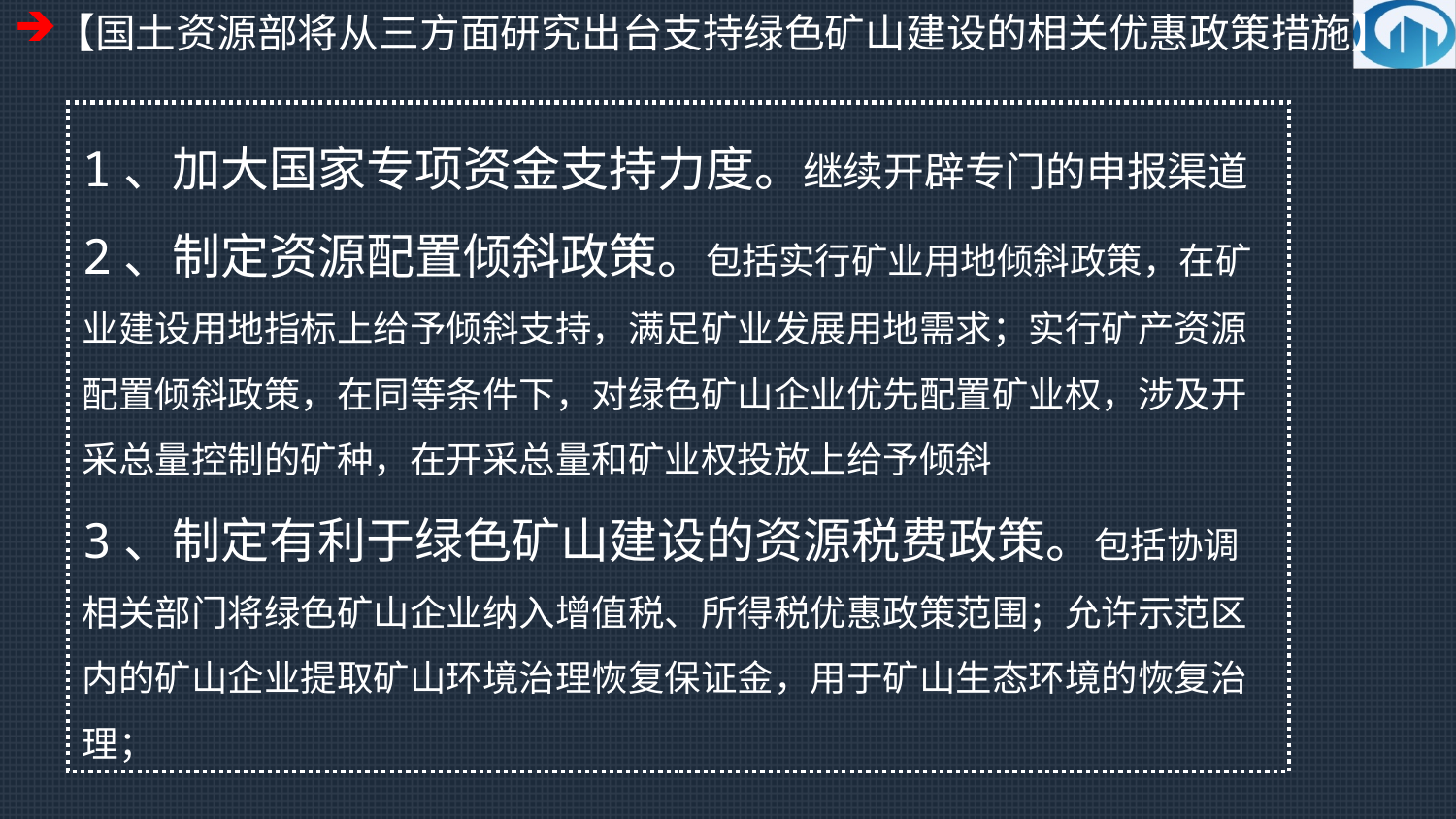

【国土资源部将从三方面研究出台支持绿色矿山建设的相关优惠政策措施】
1、加大国家专项资金支持力度。继续开辟专门的申报渠道
2、制定资源配置倾斜政策。包括实行矿业用地倾斜政策，在矿业建设用地指标上给予倾斜支持，满足矿业发展用地需求；实行矿产资源配置倾斜政策，在同等条件下，对绿色矿山企业优先配置矿业权，涉及开采总量控制的矿种，在开采总量和矿业权投放上给予倾斜
3、制定有利于绿色矿山建设的资源税费政策。包括协调相关部门将绿色矿山企业纳入增值税、所得税优惠政策范围；允许示范区内的矿山企业提取矿山环境治理恢复保证金，用于矿山生态环境的恢复治理；